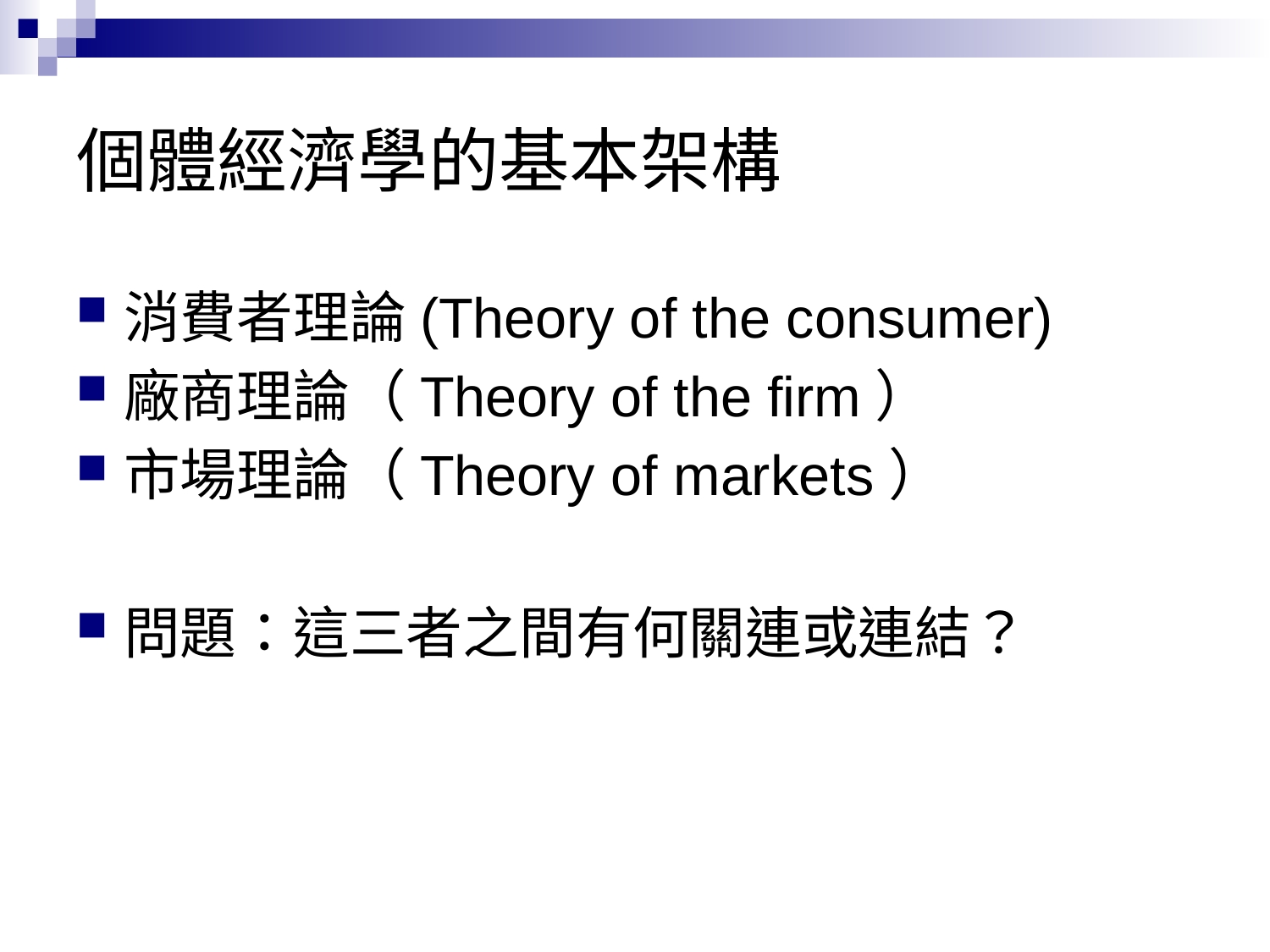

# 個體經濟學的基本架構
消費者理論(Theory of the consumer)
廠商理論（Theory of the firm）
市場理論（Theory of markets）

問題：這三者之間有何關連或連結？